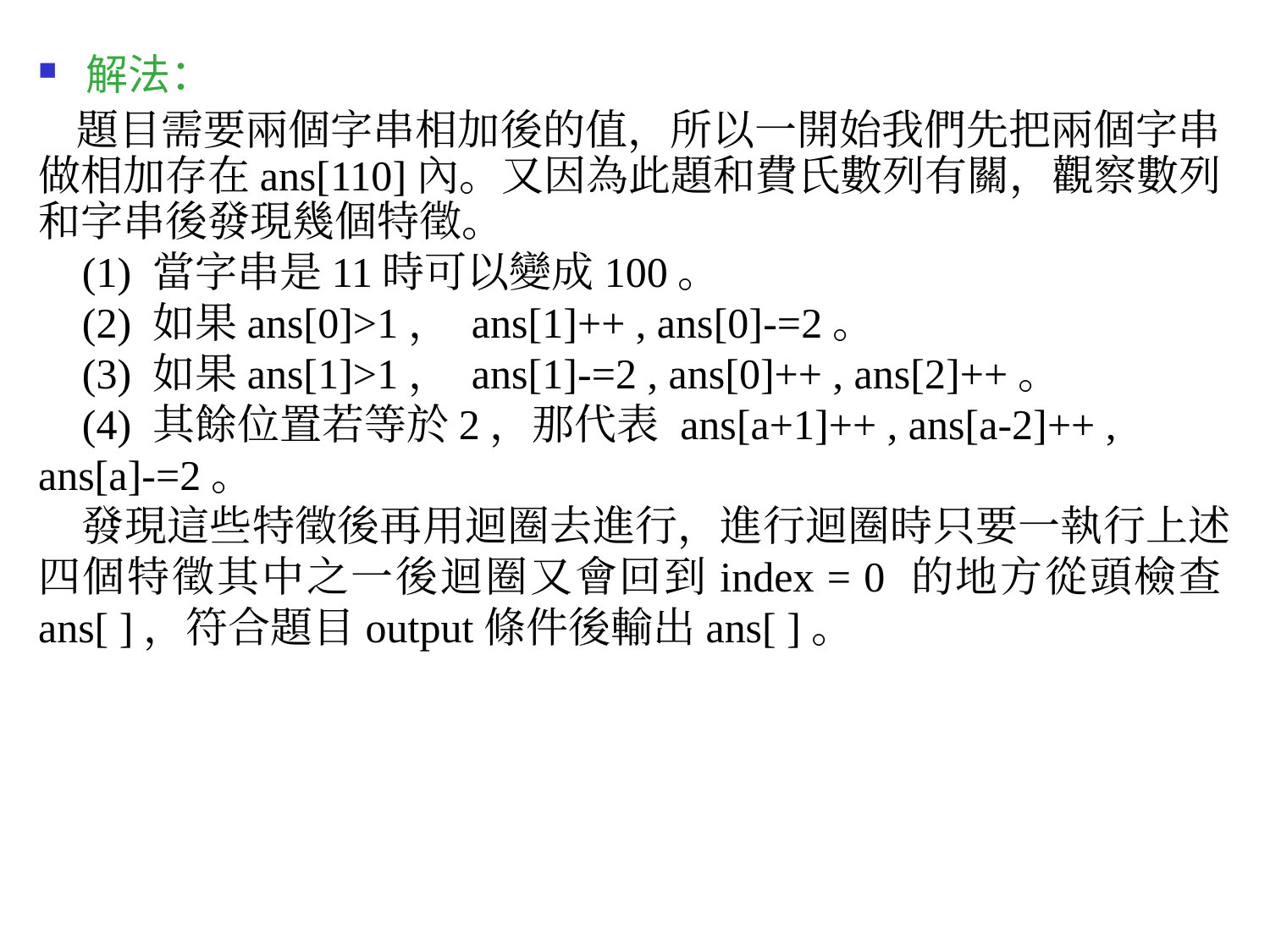

解法：
   題目需要兩個字串相加後的值，所以一開始我們先把兩個字串做相加存在ans[110]內。又因為此題和費氏數列有關，觀察數列和字串後發現幾個特徵。
(1) 當字串是11時可以變成100。
(2) 如果ans[0]>1， ans[1]++ , ans[0]-=2。
(3) 如果ans[1]>1， ans[1]-=2 , ans[0]++ , ans[2]++。
(4) 其餘位置若等於2，那代表 ans[a+1]++ , ans[a-2]++ , ans[a]-=2。
發現這些特徵後再用迴圈去進行，進行迴圈時只要一執行上述四個特徵其中之一後迴圈又會回到index = 0 的地方從頭檢查ans[ ]，符合題目output條件後輸出ans[ ]。
3